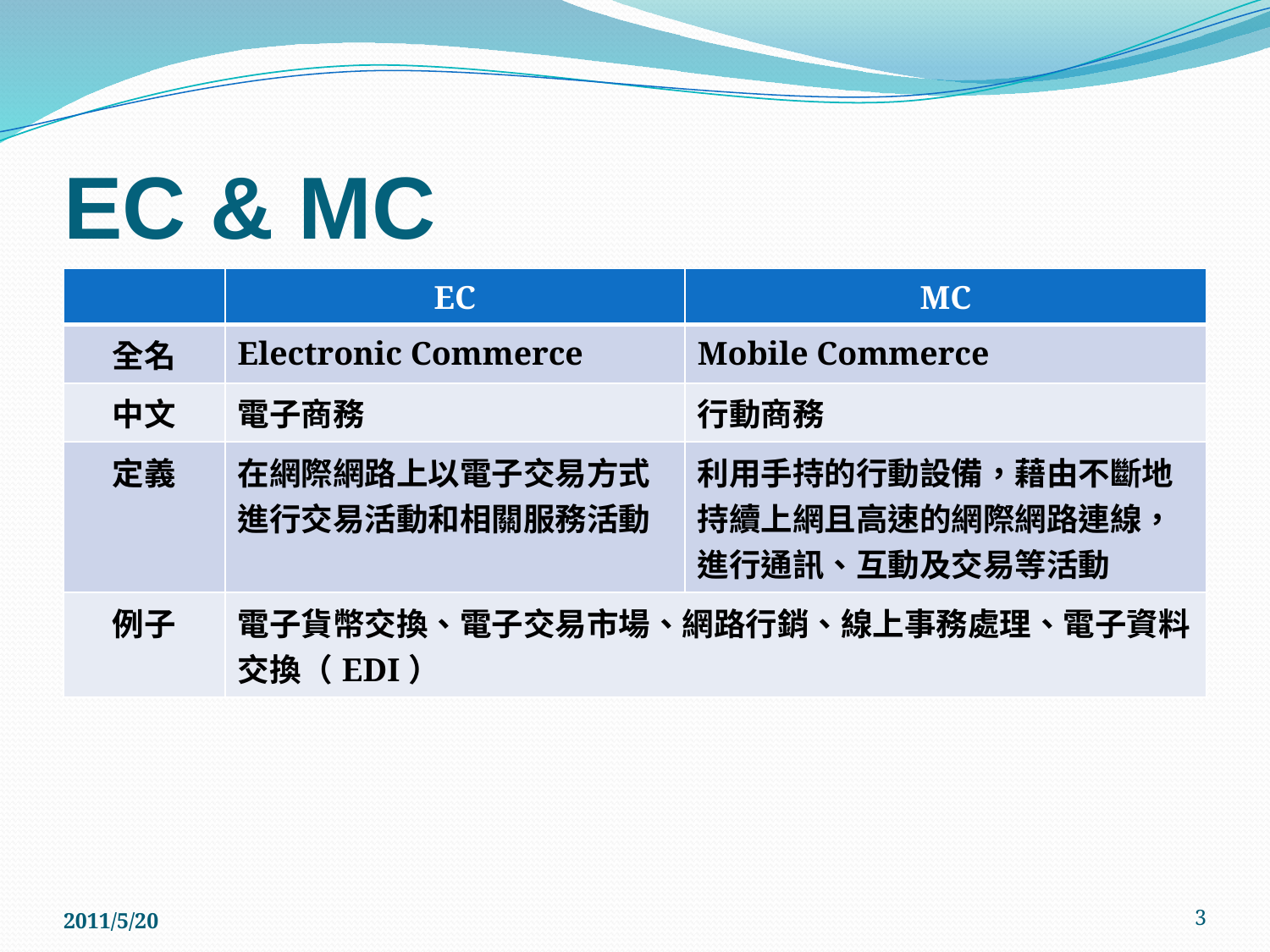

# EC & MC
|  | EC | MC |
| --- | --- | --- |
| 全名 | Electronic Commerce | Mobile Commerce |
| 中文 | 電子商務 | 行動商務 |
| 定義 | 在網際網路上以電子交易方式進行交易活動和相關服務活動 | 利用手持的行動設備，藉由不斷地持續上網且高速的網際網路連線，進行通訊、互動及交易等活動 |
| 例子 | 電子貨幣交換、電子交易市場、網路行銷、線上事務處理、電子資料交換（EDI） |  |
2011/5/20
3